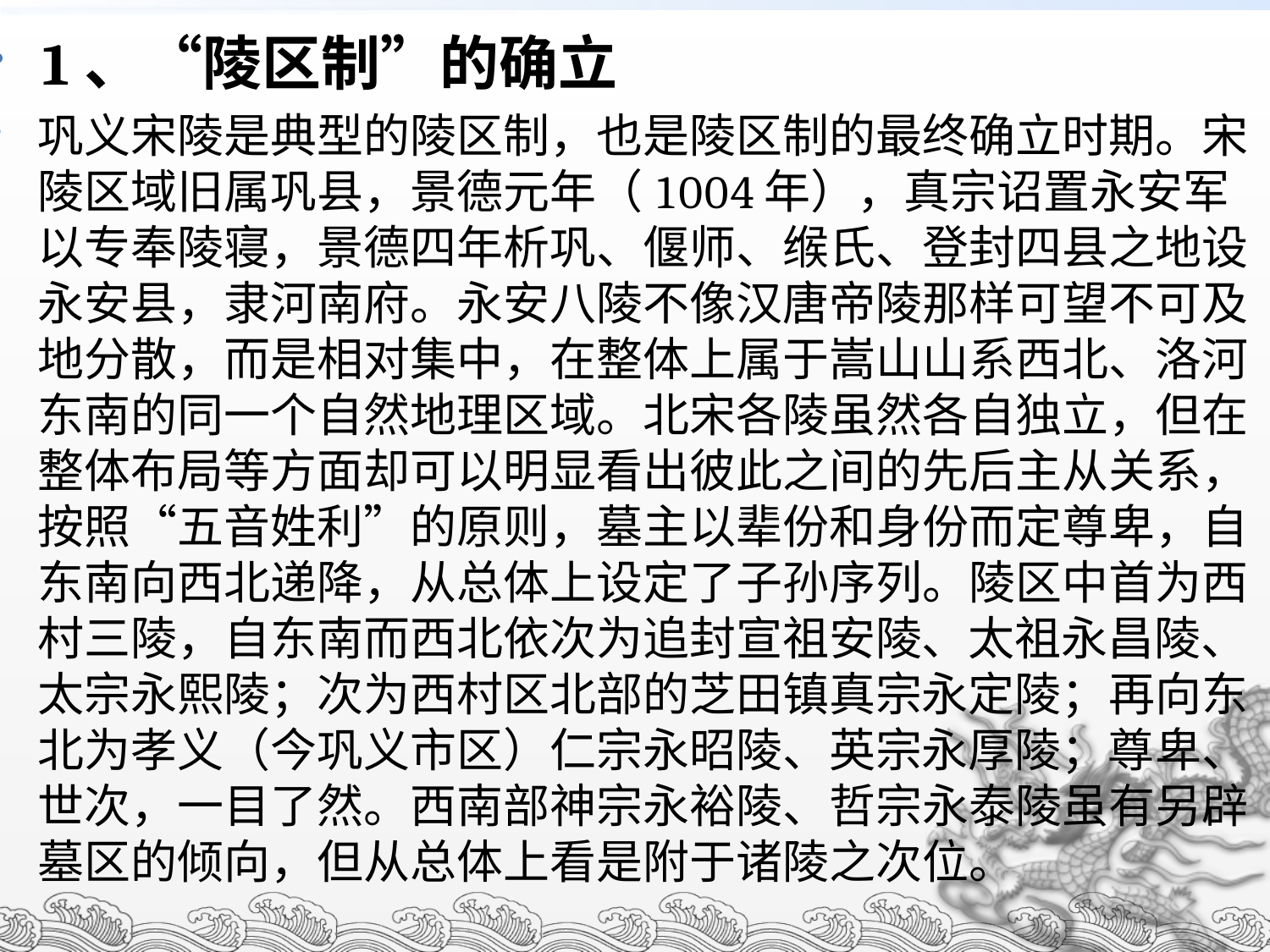

1、“陵区制”的确立
巩义宋陵是典型的陵区制，也是陵区制的最终确立时期。宋陵区域旧属巩县，景德元年（1004年），真宗诏置永安军以专奉陵寝，景德四年析巩、偃师、缑氏、登封四县之地设永安县，隶河南府。永安八陵不像汉唐帝陵那样可望不可及地分散，而是相对集中，在整体上属于嵩山山系西北、洛河东南的同一个自然地理区域。北宋各陵虽然各自独立，但在整体布局等方面却可以明显看出彼此之间的先后主从关系，按照“五音姓利”的原则，墓主以辈份和身份而定尊卑，自东南向西北递降，从总体上设定了子孙序列。陵区中首为西村三陵，自东南而西北依次为追封宣祖安陵、太祖永昌陵、太宗永熙陵；次为西村区北部的芝田镇真宗永定陵；再向东北为孝义（今巩义市区）仁宗永昭陵、英宗永厚陵；尊卑、世次，一目了然。西南部神宗永裕陵、哲宗永泰陵虽有另辟墓区的倾向，但从总体上看是附于诸陵之次位。